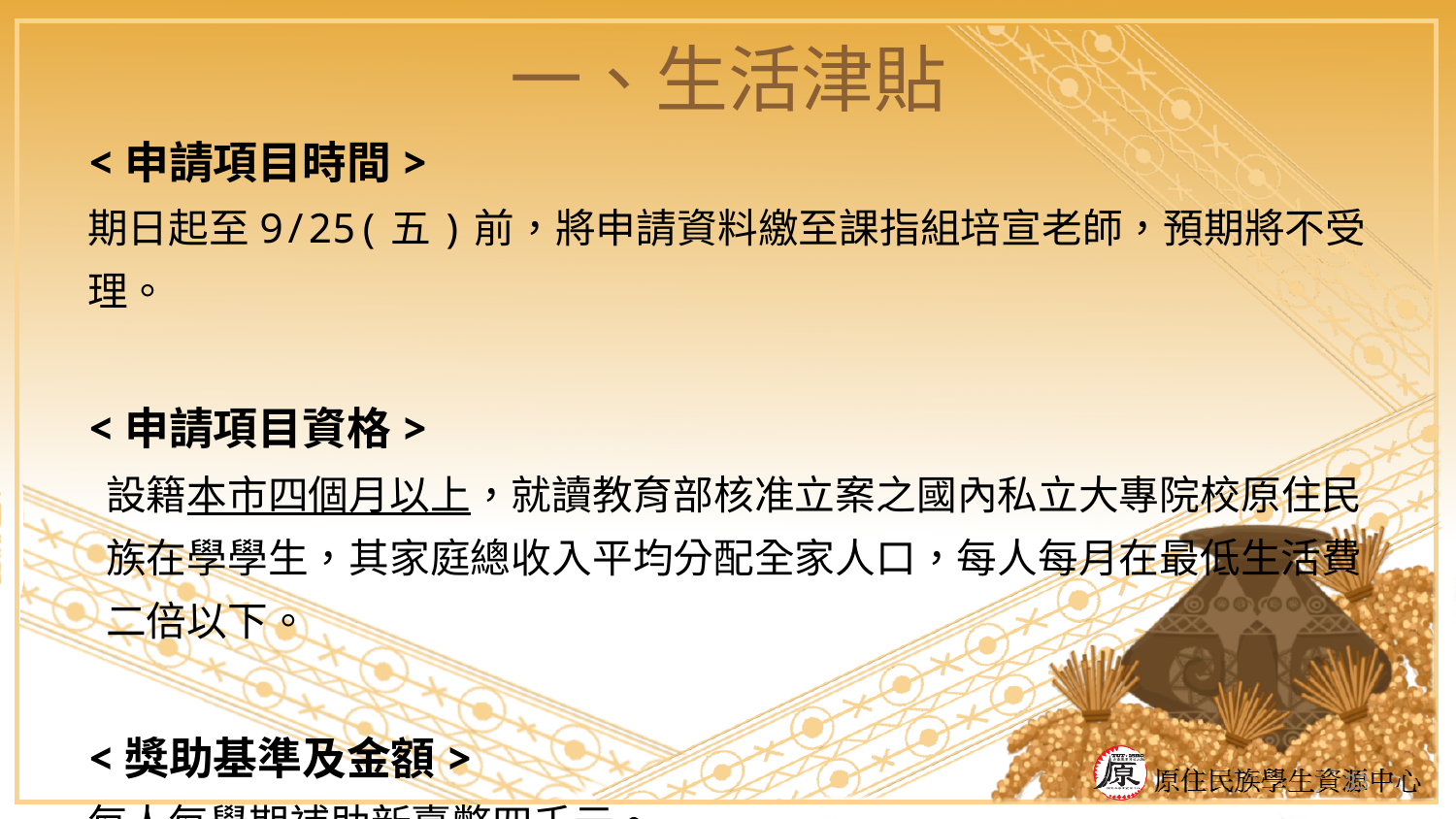

# 一、生活津貼
<申請項目時間>
期日起至9/25(五)前，將申請資料繳至課指組培宣老師，預期將不受理。

<申請項目資格>
 設籍本市四個月以上，就讀教育部核准立案之國內私立大專院校原住民
 族在學學生，其家庭總收入平均分配全家人口，每人每月在最低生活費
 二倍以下。

<獎助基準及金額>
每人每學期補助新臺幣四千元。
33